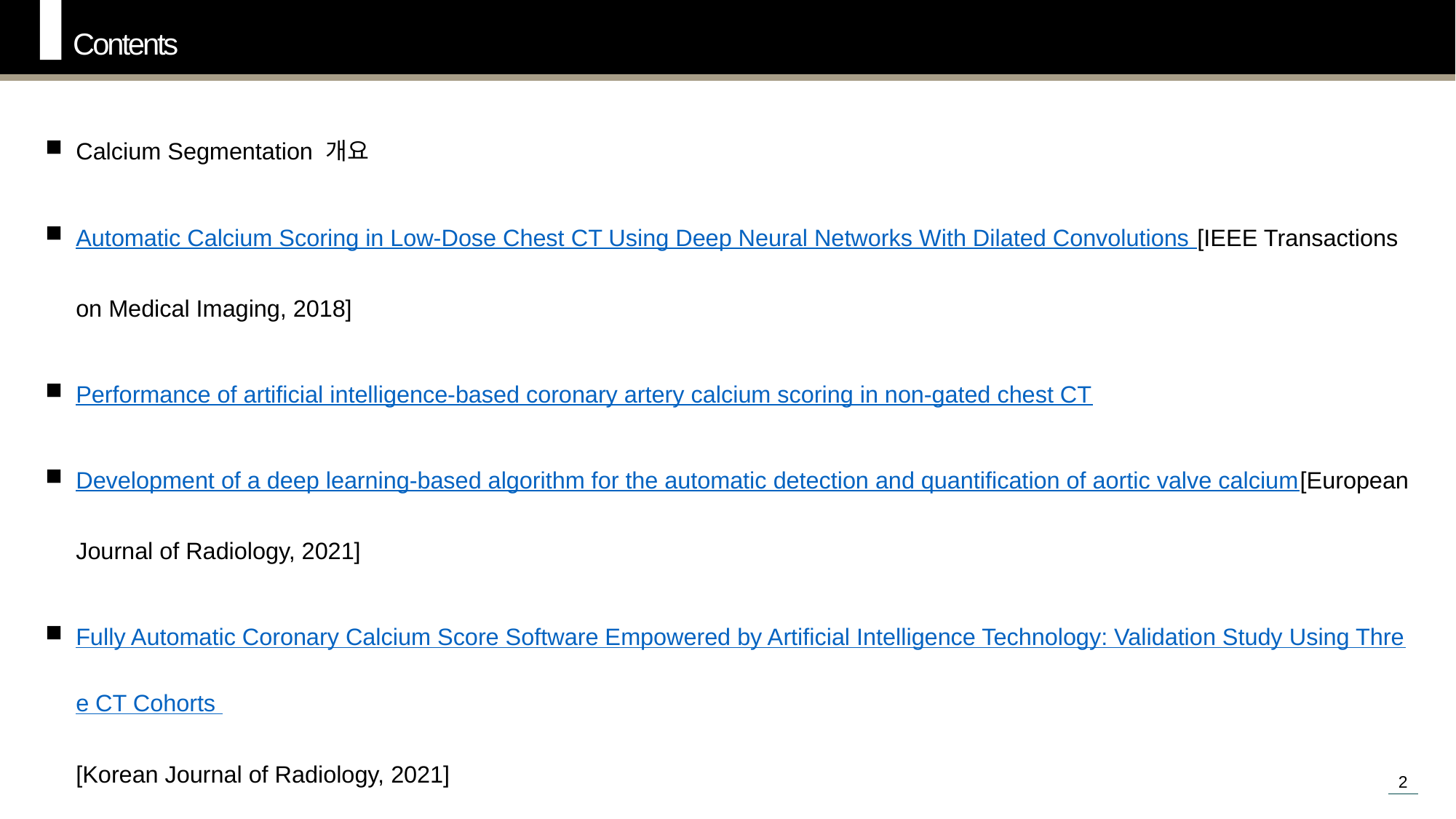

Contents
Calcium Segmentation 개요
Automatic Calcium Scoring in Low-Dose Chest CT Using Deep Neural Networks With Dilated Convolutions
[IEEE Transactions on Medical Imaging, 2018]
Performance of artificial intelligence-based coronary artery calcium scoring in non-gated chest CT
Development of a deep learning-based algorithm for the automatic detection and quantification of aortic valve calcium
[European Journal of Radiology, 2021]
Fully Automatic Coronary Calcium Score Software Empowered by Artificial Intelligence Technology: Validation Study Using Three CT Cohorts [Korean Journal of Radiology, 2021]
Federated Foundation Model for Cardiac CT Imaging [Arxiv, 2024]